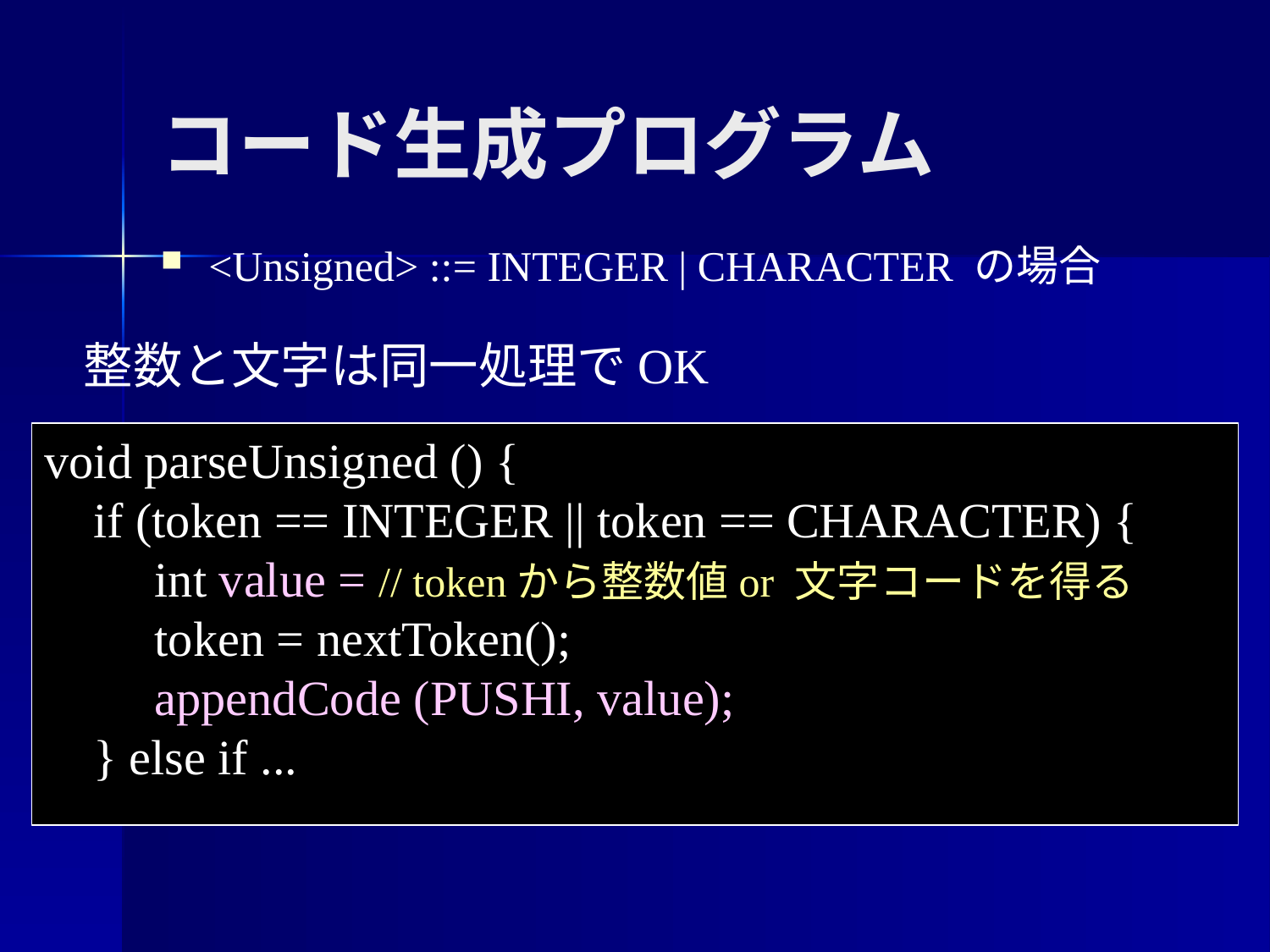

コード生成プログラム
<Unsigned> ::= INTEGER | CHARACTER の場合
整数と文字は同一処理でOK
void parseUnsigned () {
    if (token == INTEGER || token == CHARACTER) {
         int value = // tokenから整数値or 文字コードを得る
         token = nextToken();
         appendCode (PUSHI, value);
    } else if ...